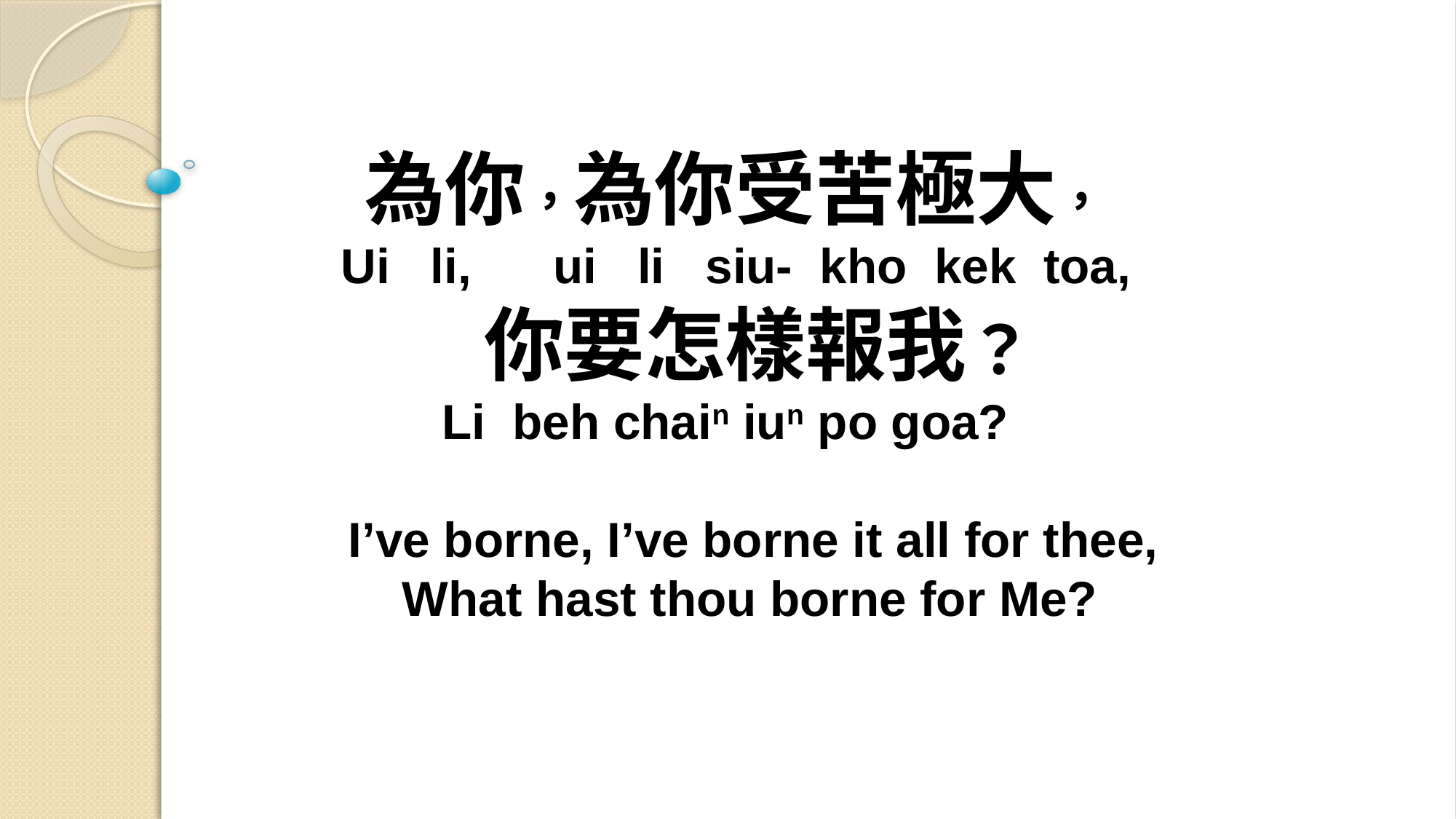

# 為你，為你受苦極大， Ui   li,      ui   li   siu-  kho  kek  toa, 你要怎樣報我？ Li  beh chain iun po goa? I’ve borne, I’ve borne it all for thee, What hast thou borne for Me?